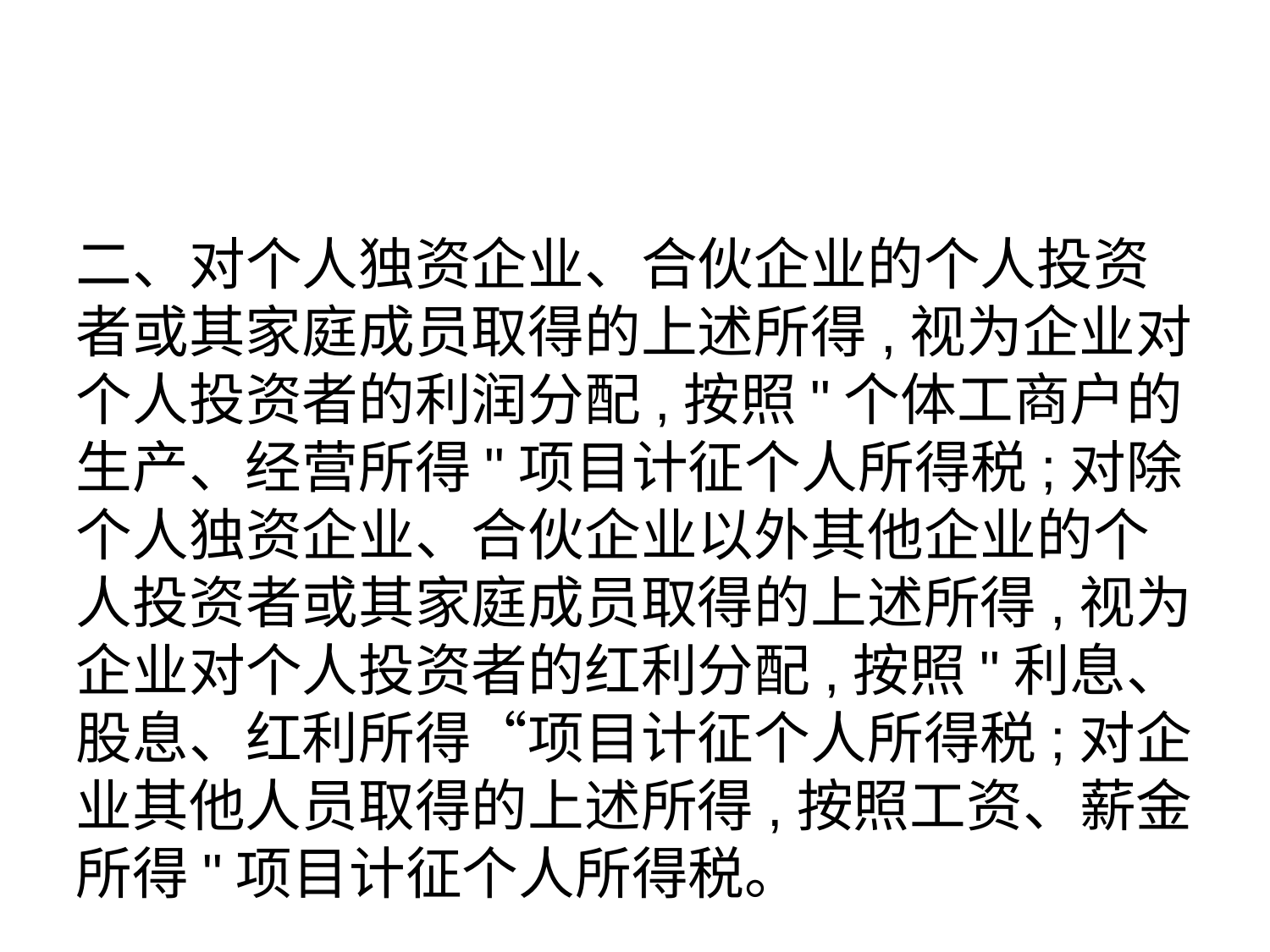

#
二、对个人独资企业、合伙企业的个人投资者或其家庭成员取得的上述所得,视为企业对个人投资者的利润分配,按照"个体工商户的生产、经营所得"项目计征个人所得税;对除个人独资企业、合伙企业以外其他企业的个人投资者或其家庭成员取得的上述所得,视为企业对个人投资者的红利分配,按照"利息、股息、红利所得“项目计征个人所得税;对企业其他人员取得的上述所得,按照工资、薪金所得"项目计征个人所得税。